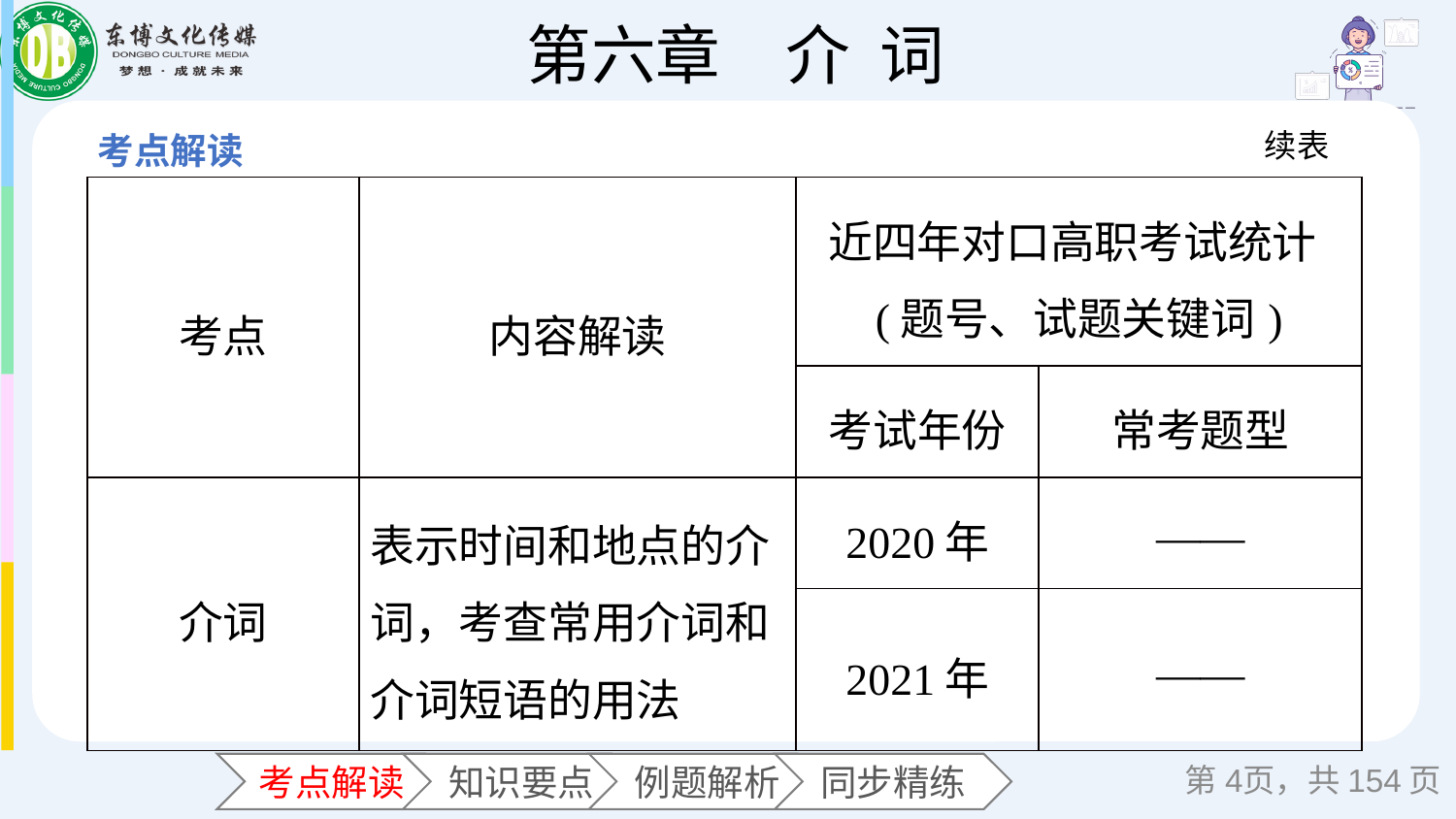

续表
| 考点 | 内容解读 | 近四年对口高职考试统计(题号、试题关键词) |  |
| --- | --- | --- | --- |
|  |  | 考试年份 | 常考题型 |
| 介词 | 表示时间和地点的介词，考查常用介词和介词短语的用法 | 2020年 | —— |
|  |  | 2021年 | —— |
第4页，共154页